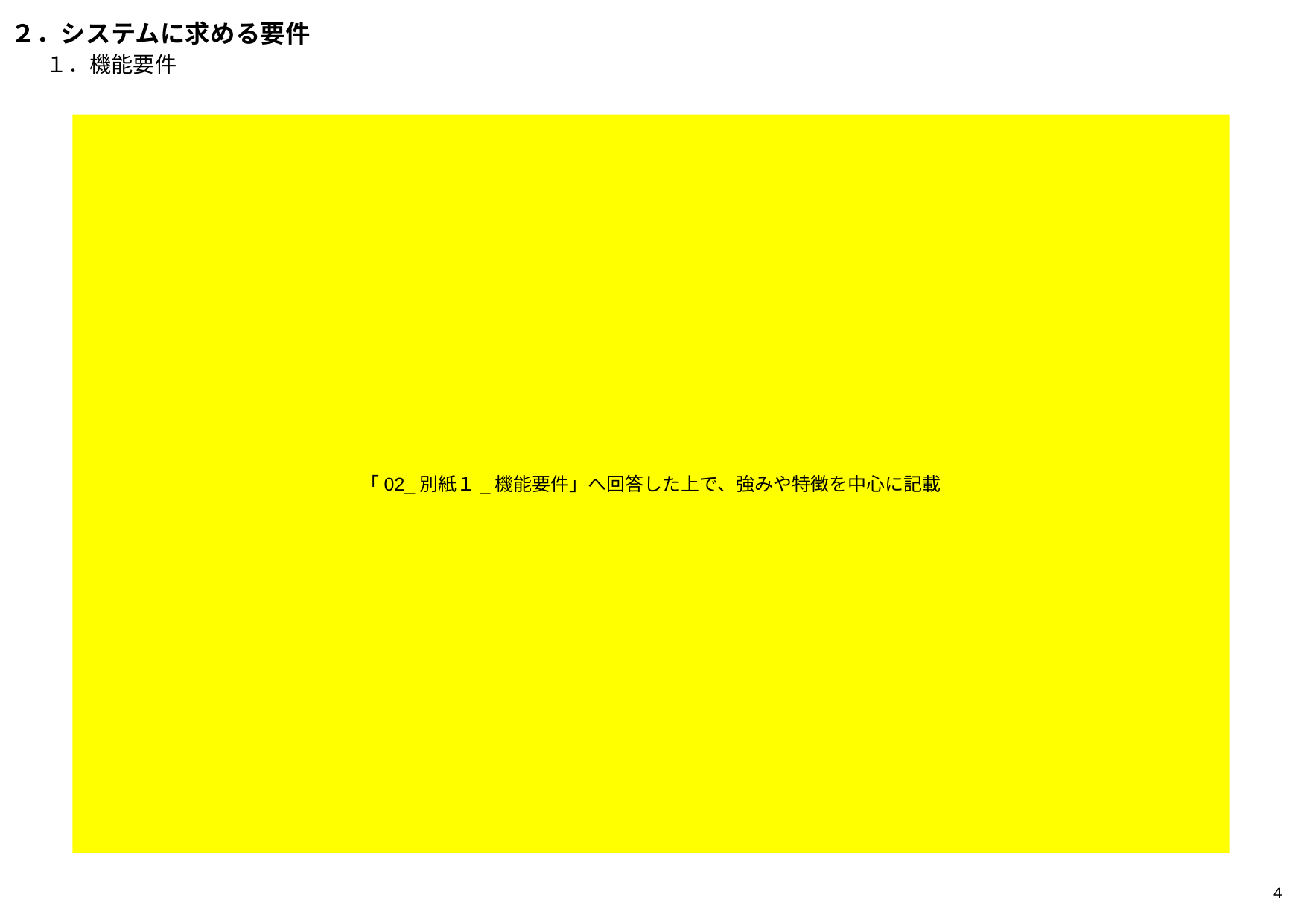

# ２．システムに求める要件
１．機能要件
「02_別紙１_機能要件」へ回答した上で、強みや特徴を中心に記載